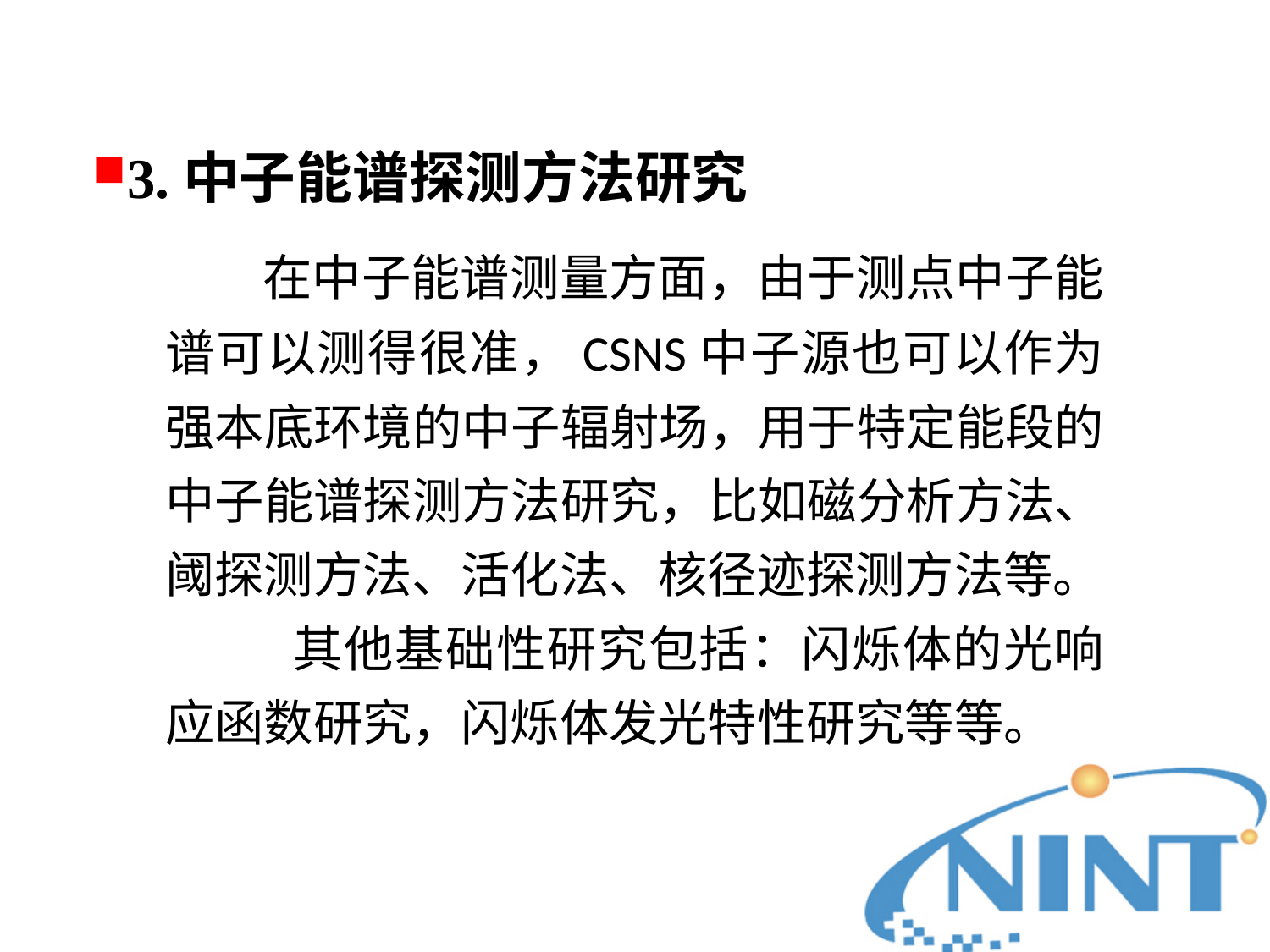

3.中子能谱探测方法研究
	       在中子能谱测量方面，由于测点中子能谱可以测得很准，CSNS中子源也可以作为强本底环境的中子辐射场，用于特定能段的中子能谱探测方法研究，比如磁分析方法、阈探测方法、活化法、核径迹探测方法等。
             其他基础性研究包括：闪烁体的光响应函数研究，闪烁体发光特性研究等等。